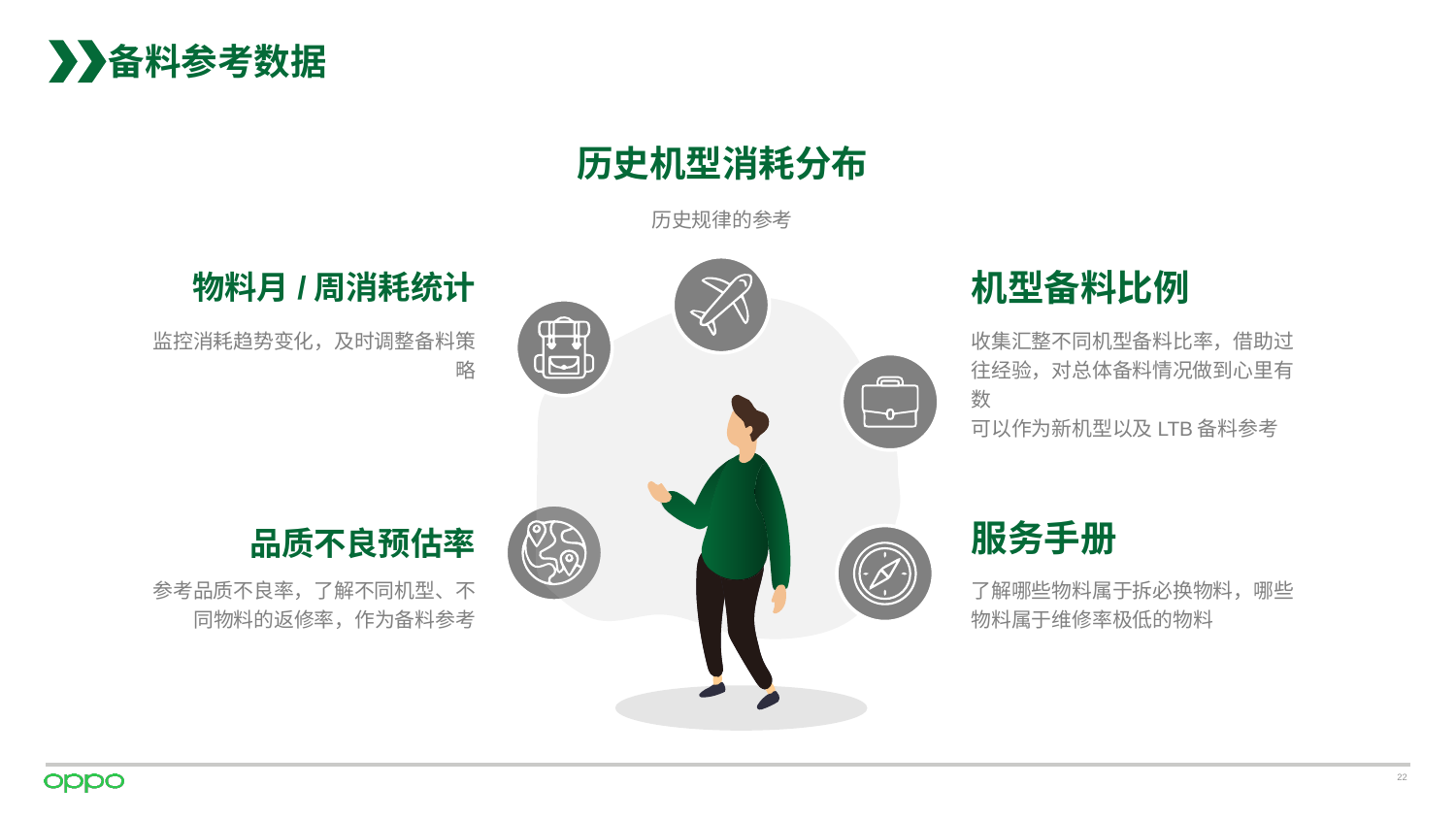

备料参考数据

历史机型消耗分布
历史规律的参考

物料月/周消耗统计
机型备料比例
监控消耗趋势变化，及时调整备料策略
收集汇整不同机型备料比率，借助过往经验，对总体备料情况做到心里有数
可以作为新机型以及LTB备料参考

品质不良预估率
服务手册
参考品质不良率，了解不同机型、不同物料的返修率，作为备料参考
了解哪些物料属于拆必换物料，哪些物料属于维修率极低的物料